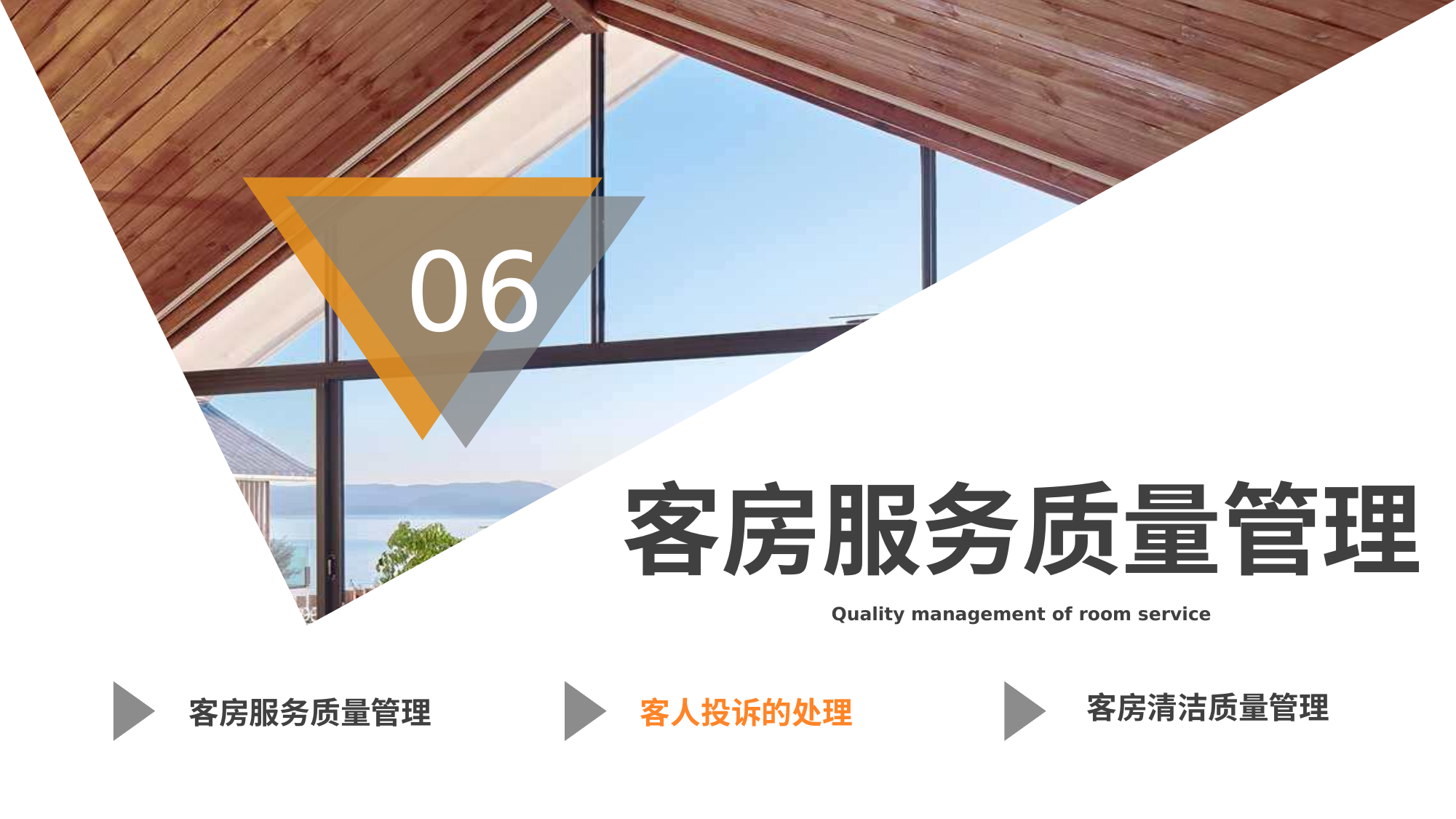

06
客房服务质量管理
Quality management of room service
客房清洁质量管理
客房服务质量管理
客人投诉的处理